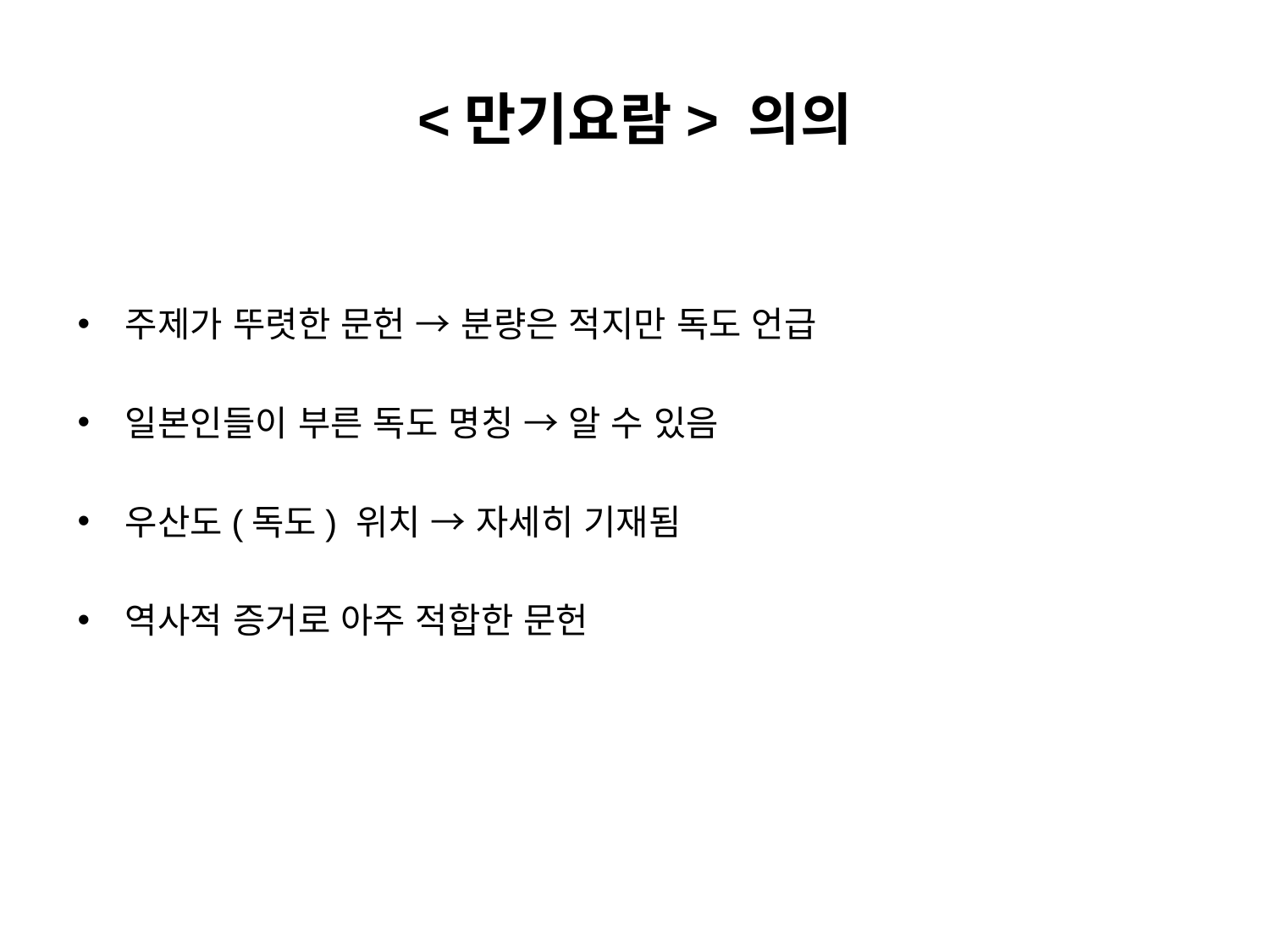

# <만기요람> 의의

주제가 뚜렷한 문헌 → 분량은 적지만 독도 언급

일본인들이 부른 독도 명칭 → 알 수 있음

우산도(독도) 위치 → 자세히 기재됨

역사적 증거로 아주 적합한 문헌